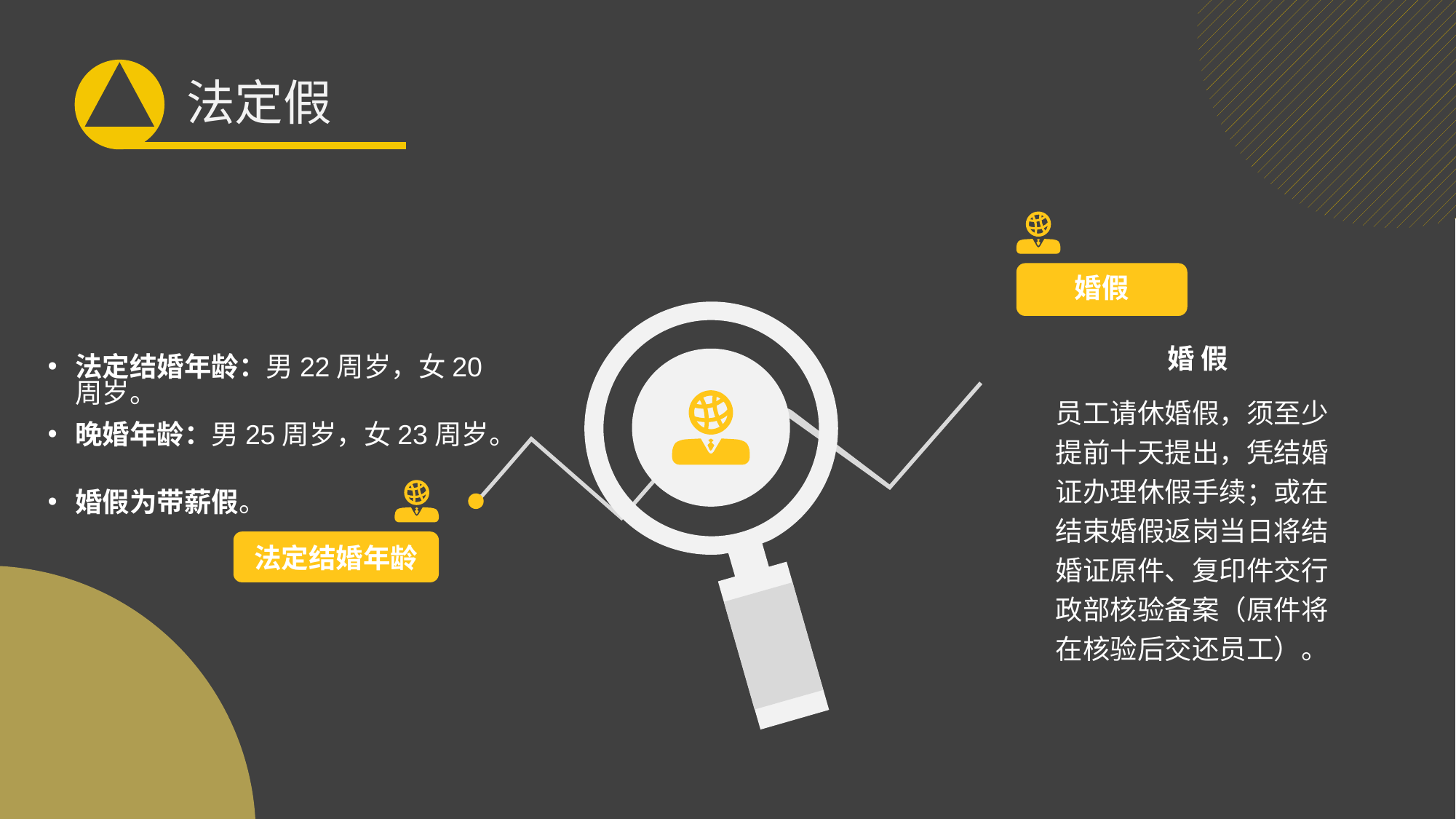

法定假

婚假

婚 假
法定结婚年龄：男22周岁，女20周岁。
晚婚年龄：男25周岁，女23周岁。
婚假为带薪假。
员工请休婚假，须至少提前十天提出，凭结婚证办理休假手续；或在结束婚假返岗当日将结婚证原件、复印件交行政部核验备案（原件将在核验后交还员工）。

法定结婚年龄